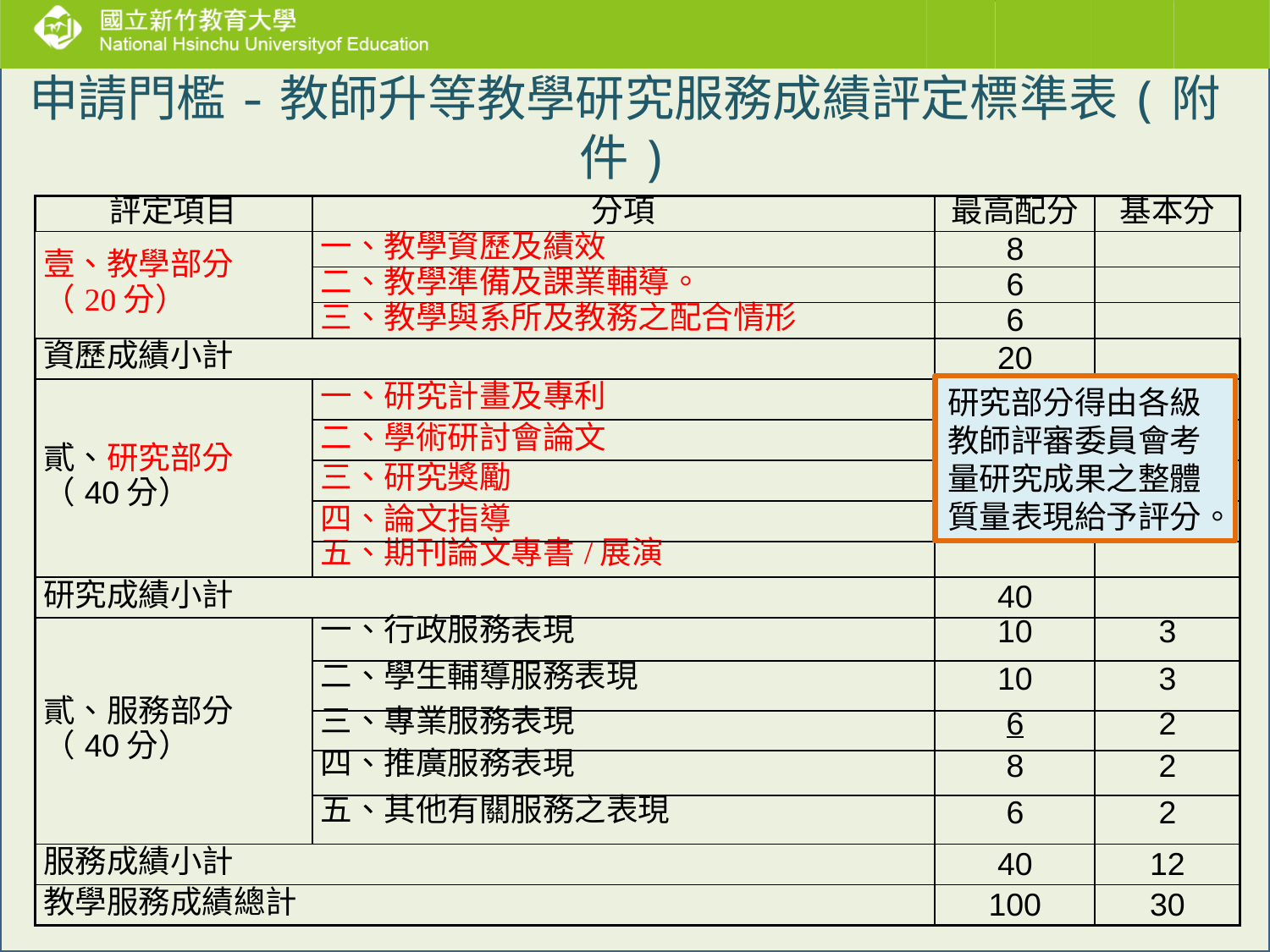

# 申請門檻-教師升等教學研究服務成績評定標準表(附件)
| 評定項目 | 分項 | 最高配分 | 基本分 |
| --- | --- | --- | --- |
| 壹、教學部分 （20分） | 一、教學資歷及績效 | 8 |  |
|  | 二、教學準備及課業輔導。 | 6 |  |
|  | 三、教學與系所及教務之配合情形 | 6 |  |
| 資歷成績小計 |  | 20 |  |
| 貳、研究部分 （40分） | 一、研究計畫及專利 | 20 |  |
|  | 二、學術研討會論文 |  |  |
|  | 三、研究獎勵 |  |  |
|  | 四、論文指導 |  |  |
|  | 五、期刊論文專書/展演 |  |  |
| 研究成績小計 |  | 40 |  |
| 貳、服務部分 （40分） | 一、行政服務表現 | 10 | 3 |
|  | 二、學生輔導服務表現 | 10 | 3 |
|  | 三、專業服務表現 | 6 | 2 |
|  | 四、推廣服務表現 | 8 | 2 |
|  | 五、其他有關服務之表現 | 6 | 2 |
| 服務成績小計 |  | 40 | 12 |
| 教學服務成績總計 |  | 100 | 30 |
研究部分得由各級教師評審委員會考量研究成果之整體質量表現給予評分。